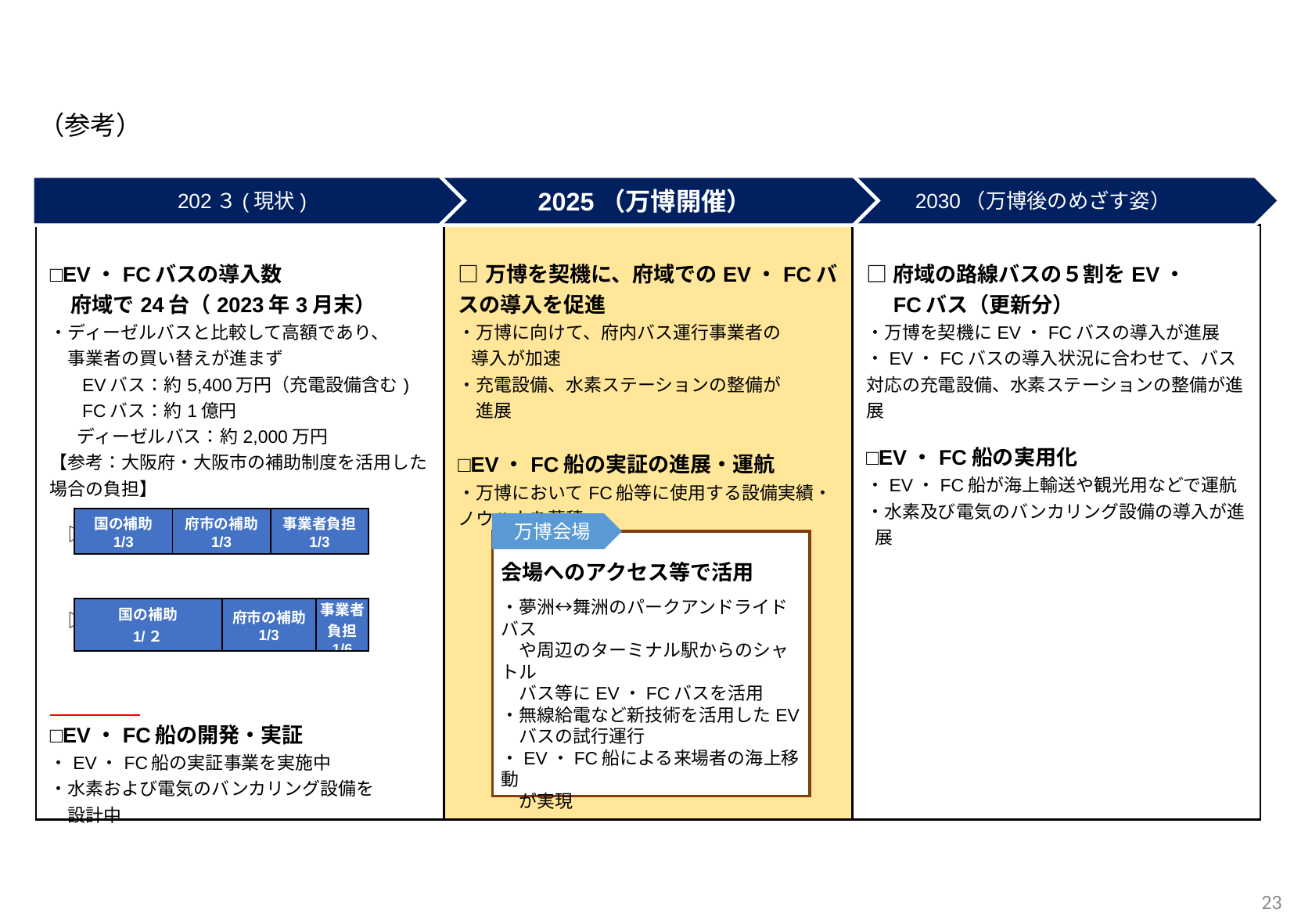

（参考）
202３(現状)
2030（万博後のめざす姿）
2025（万博開催）
| □EV・FCバスの導入数 　府域で24台（2023年3月末） ・ディーゼルバスと比較して高額であり、 　事業者の買い替えが進まず 　EVバス：約5,400万円（充電設備含む) 　FCバス：約1億円 　ディーゼルバス：約2,000万円　 【参考：大阪府・大阪市の補助制度を活用した場合の負担】 　▷EVバス 　▷FCバス 　　　　　 □EV・FC船の開発・実証 ・EV・FC船の実証事業を実施中 ・水素および電気のバンカリング設備を 　設計中 | □万博を契機に、府域でのEV・FCバスの導入を促進 ・万博に向けて、府内バス運行事業者の 導入が加速 ・充電設備、水素ステーションの整備が 　進展 □EV・FC船の実証の進展・運航 ・万博においてFC船等に使用する設備実績・ノウハウを蓄積 | □府域の路線バスの５割をEV・ 　FCバス（更新分） ・万博を契機にEV・FCバスの導入が進展 ・EV・FCバスの導入状況に合わせて、バス対応の充電設備、水素ステーションの整備が進展 □EV・FC船の実用化 ・EV・FC船が海上輸送や観光用などで運航 ・水素及び電気のバンカリング設備の導入が進展 |
| --- | --- | --- |
| 国の補助 1/3 | 府市の補助 1/3 | 事業者負担 1/3 |
| --- | --- | --- |
万博会場
会場へのアクセス等で活用

・夢洲↔舞洲のパークアンドライドバス
　や周辺のターミナル駅からのシャトル
　バス等にEV・FCバスを活用
・無線給電など新技術を活用したEV
　バスの試行運行
・EV・FC船による来場者の海上移動
　が実現

| 国の補助 1/２ | 府市の補助 1/3 | 事業者 負担 1/6 |
| --- | --- | --- |
23